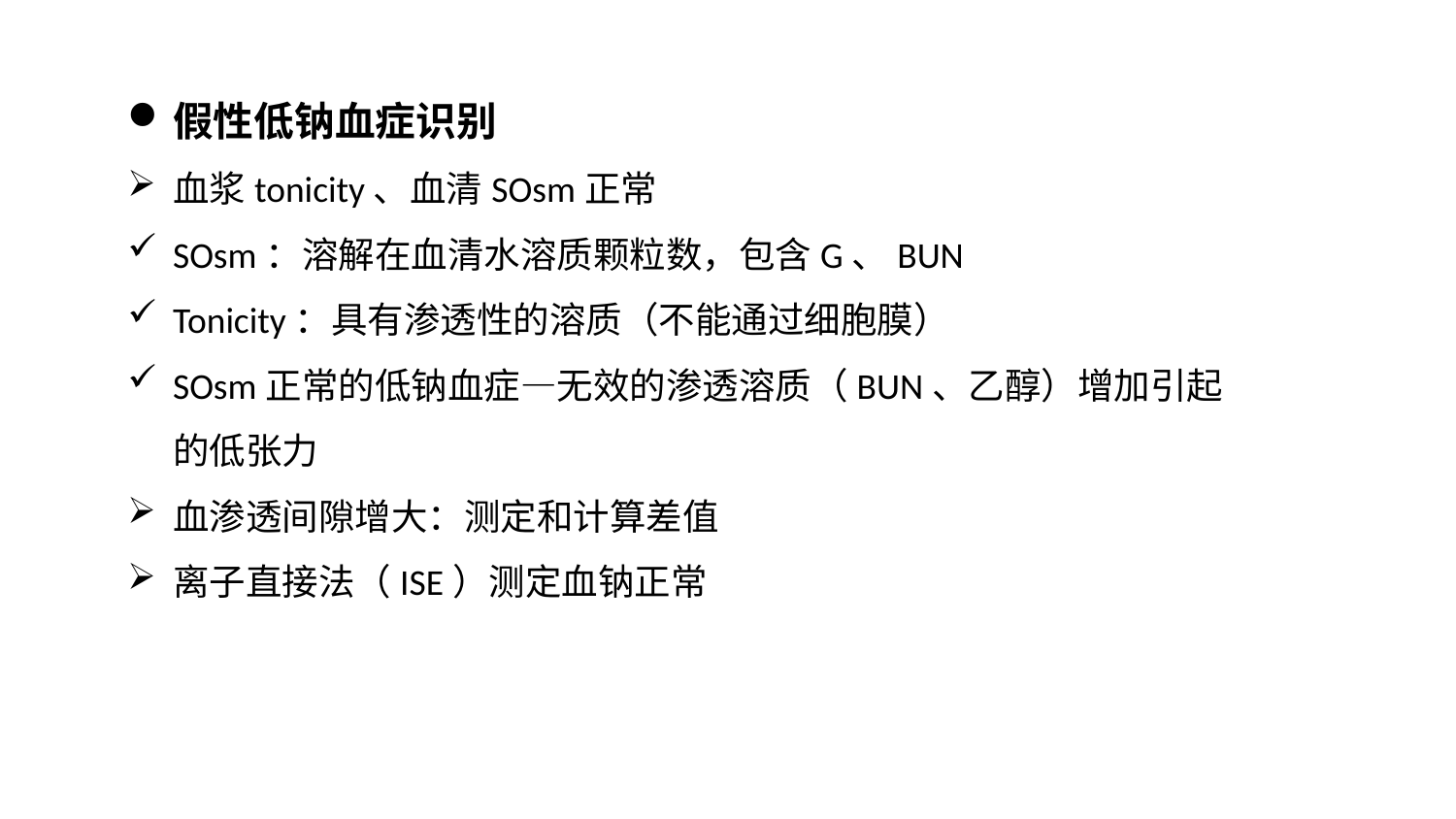

假性低钠血症识别
血浆tonicity、血清SOsm正常
SOsm：溶解在血清水溶质颗粒数，包含G、BUN
Tonicity：具有渗透性的溶质（不能通过细胞膜）
SOsm正常的低钠血症—无效的渗透溶质（BUN、乙醇）增加引起的低张力
血渗透间隙增大：测定和计算差值
离子直接法（ISE）测定血钠正常